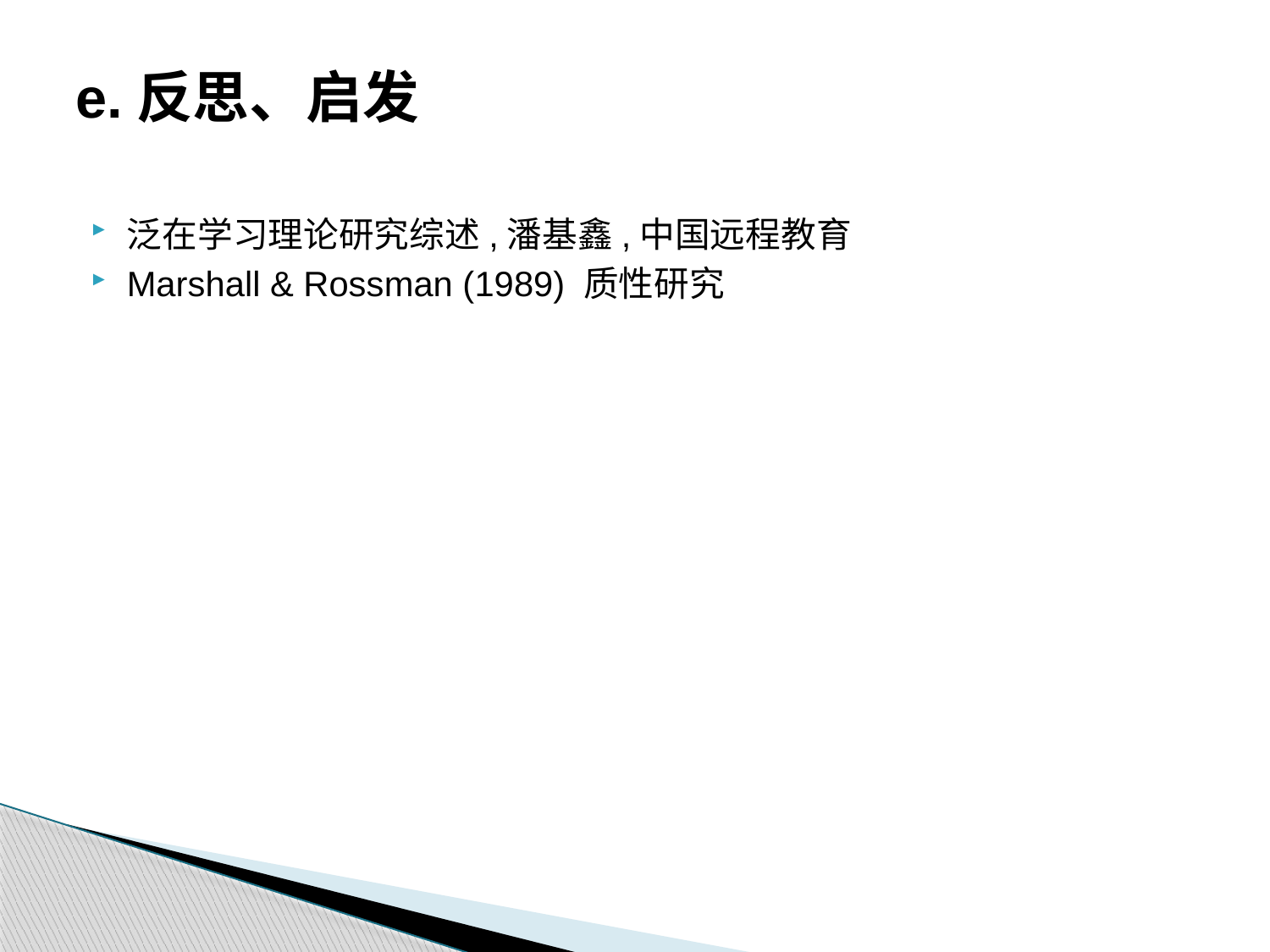

# e.反思、启发
泛在学习理论研究综述,潘基鑫,中国远程教育
Marshall & Rossman (1989) 质性研究